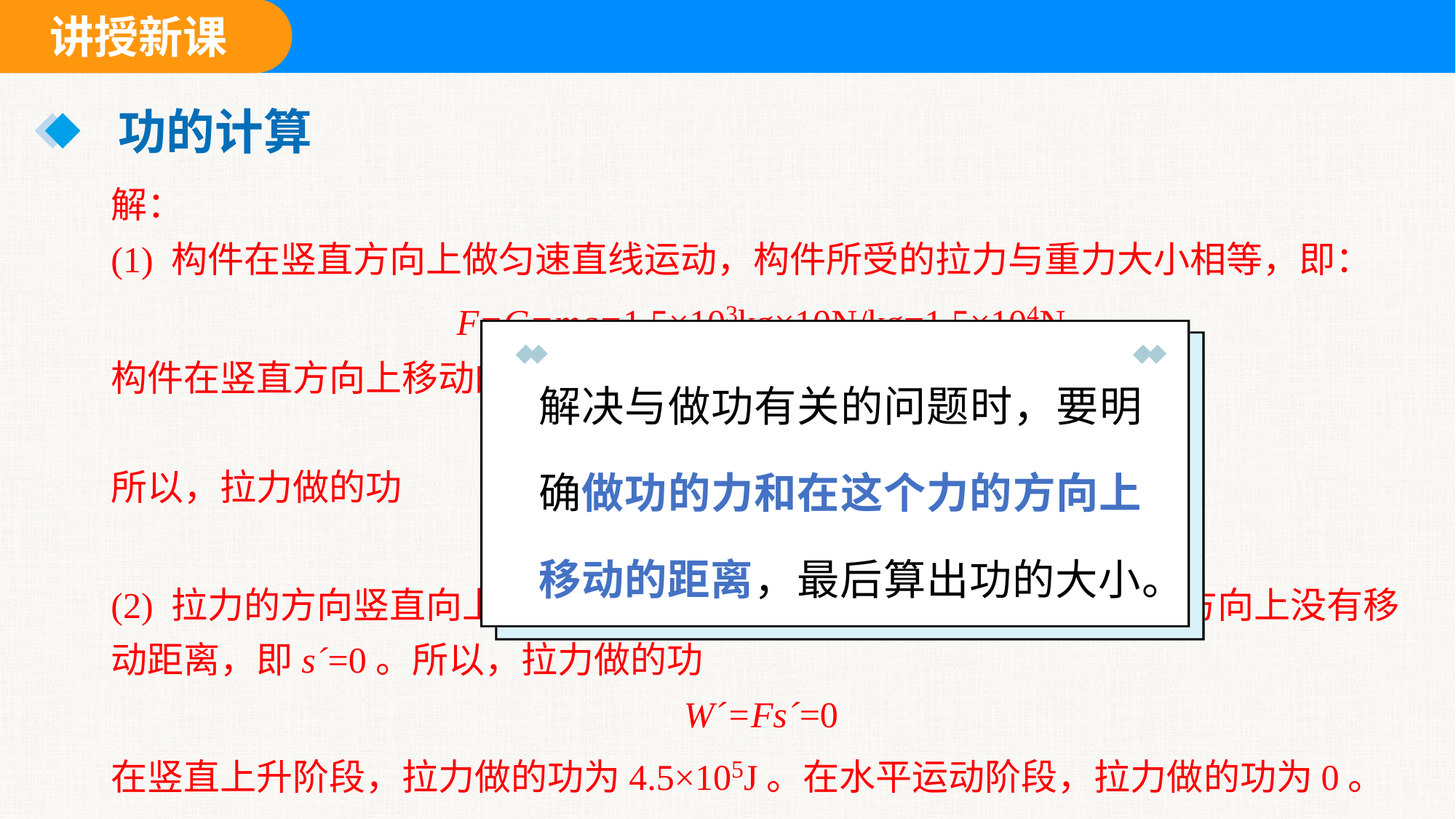

功的计算

解：
(1) 构件在竖直方向上做匀速直线运动，构件所受的拉力与重力大小相等，即：
F=G=mg=1.5×103kg×10N/kg=1.5×104N
构件在竖直方向上移动的距离
s=30m
所以，拉力做的功
W=Fs=1.5×104N×30m=4.5×105J
(2) 拉力的方向竖直向上。构件在水平方向上移动了3m，但在竖直方向上没有移动距离，即s´=0。所以，拉力做的功
W´=Fs´=0
在竖直上升阶段，拉力做的功为4.5×105J。在水平运动阶段，拉力做的功为0。
解决与做功有关的问题时，要明确做功的力和在这个力的方向上移动的距离，最后算出功的大小。